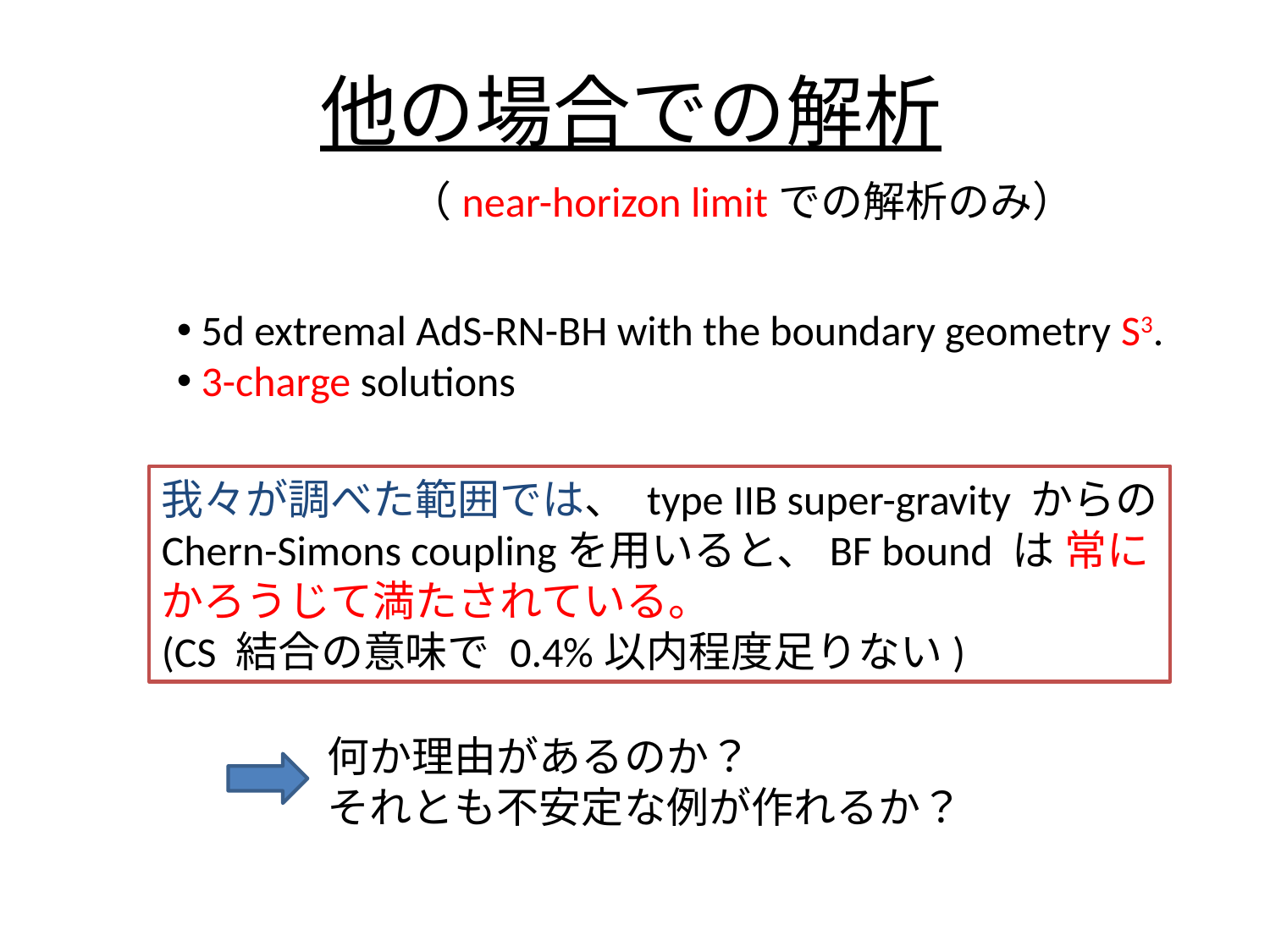

# 他の場合での解析
（near-horizon limitでの解析のみ）
 5d extremal AdS-RN-BH with the boundary geometry S3.
 3-charge solutions
我々が調べた範囲では、 type IIB super-gravity からの
Chern-Simons couplingを用いると、BF bound は 常に
かろうじて満たされている。
(CS 結合の意味で 0.4%以内程度足りない)
何か理由があるのか？
それとも不安定な例が作れるか？